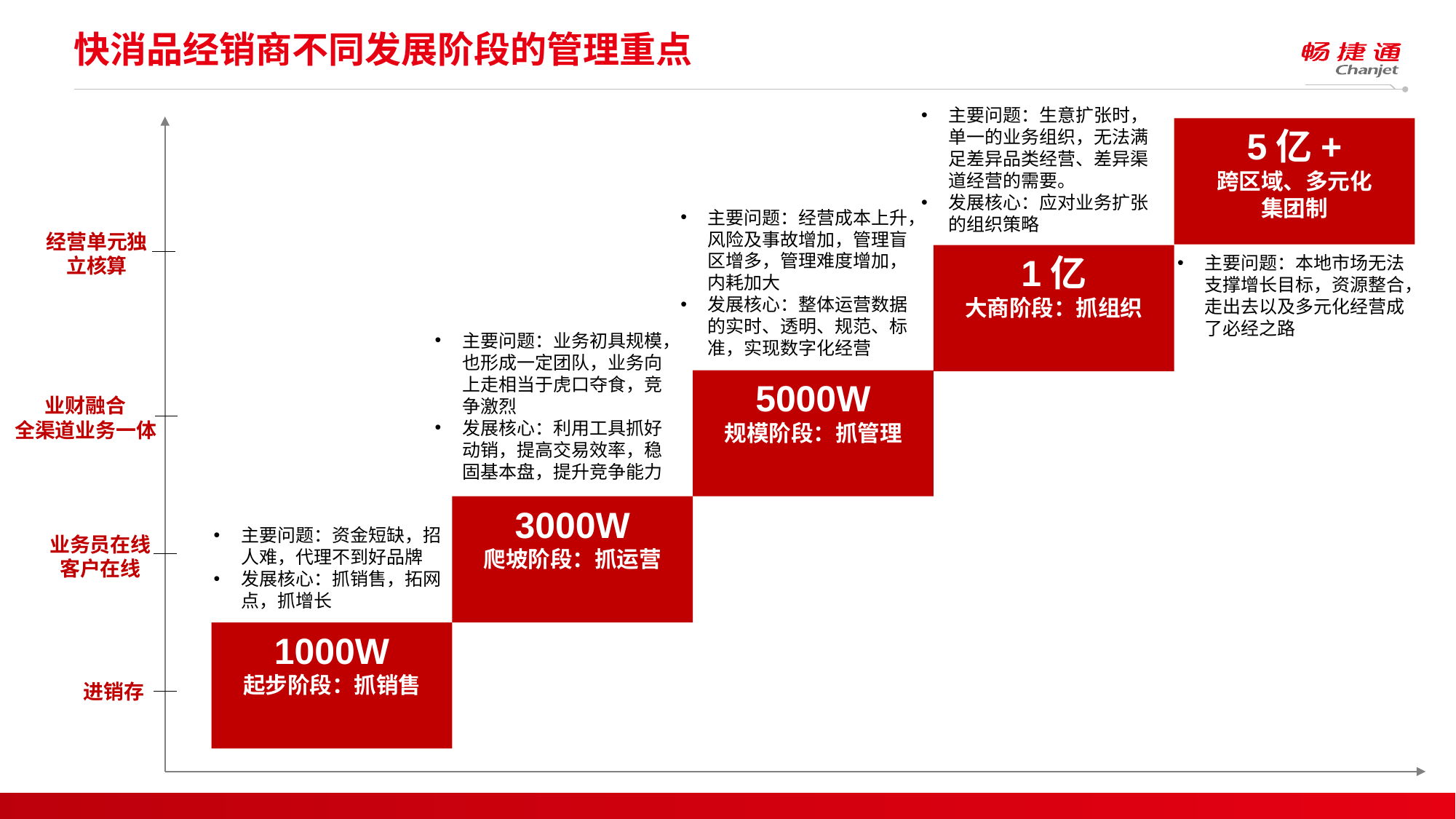

# 快消品经销商不同发展阶段的管理重点
主要问题：生意扩张时，单一的业务组织，无法满足差异品类经营、差异渠道经营的需要。
发展核心：应对业务扩张的组织策略
5亿+
跨区域、多元化
集团制
主要问题：经营成本上升，风险及事故增加，管理盲区增多，管理难度增加，内耗加大
发展核心：整体运营数据的实时、透明、规范、标准，实现数字化经营
经营单元独立核算
1亿
大商阶段：抓组织

主要问题：本地市场无法支撑增长目标，资源整合，走出去以及多元化经营成了必经之路
主要问题：业务初具规模，也形成一定团队，业务向上走相当于虎口夺食，竞争激烈
发展核心：利用工具抓好动销，提高交易效率，稳固基本盘，提升竞争能力
5000W
规模阶段：抓管理

业财融合
全渠道业务一体
3000W
爬坡阶段：抓运营

主要问题：资金短缺，招人难，代理不到好品牌
发展核心：抓销售，拓网点，抓增长
业务员在线
客户在线
1000W
起步阶段：抓销售

进销存